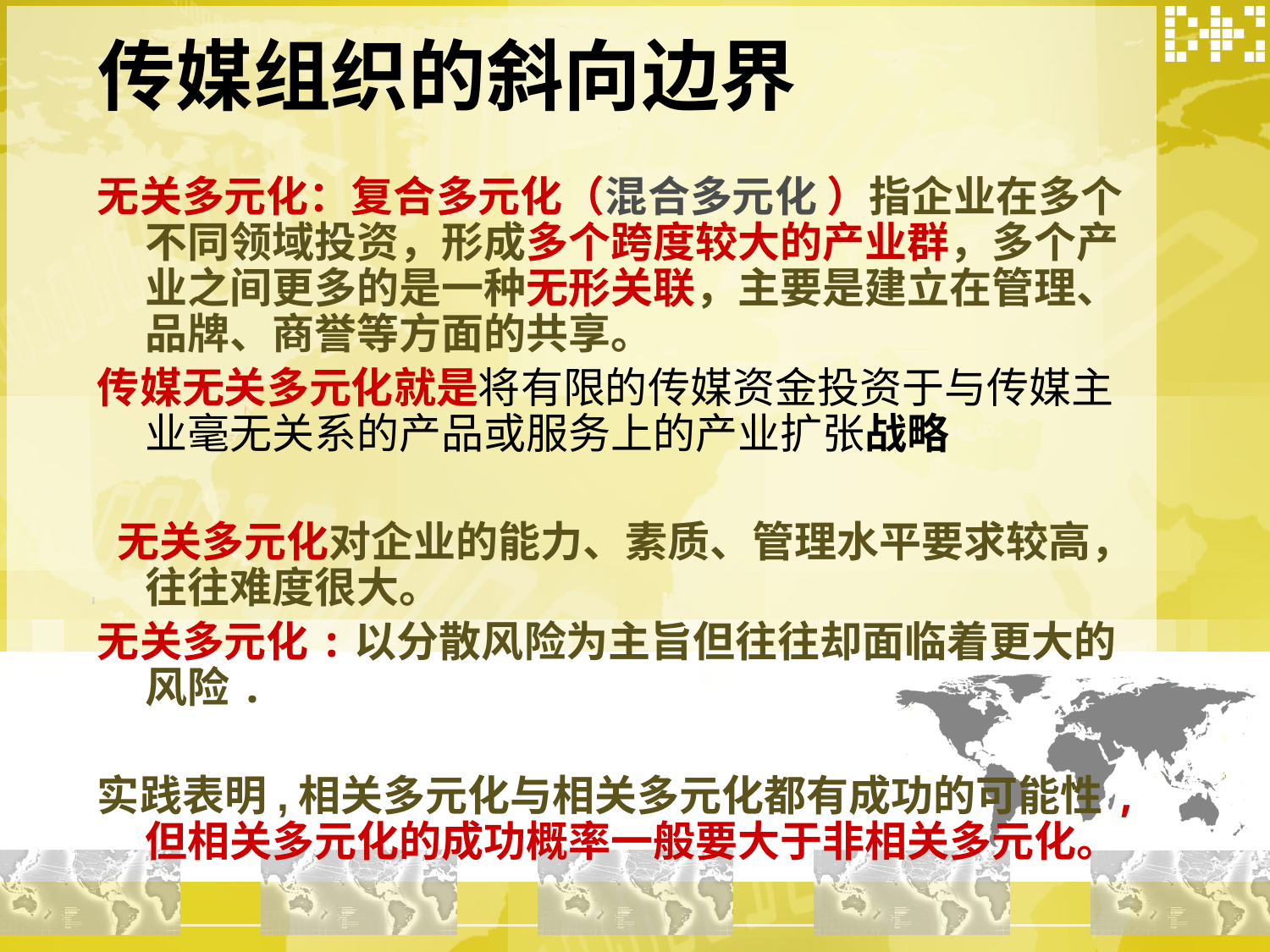

传媒组织的斜向边界
无关多元化：复合多元化（混合多元化 ）指企业在多个不同领域投资，形成多个跨度较大的产业群，多个产业之间更多的是一种无形关联，主要是建立在管理、品牌、商誉等方面的共享。
传媒无关多元化就是将有限的传媒资金投资于与传媒主业毫无关系的产品或服务上的产业扩张战略

 无关多元化对企业的能力、素质、管理水平要求较高，往往难度很大。
无关多元化:以分散风险为主旨但往往却面临着更大的风险.

实践表明,相关多元化与相关多元化都有成功的可能性,但相关多元化的成功概率一般要大于非相关多元化。

90